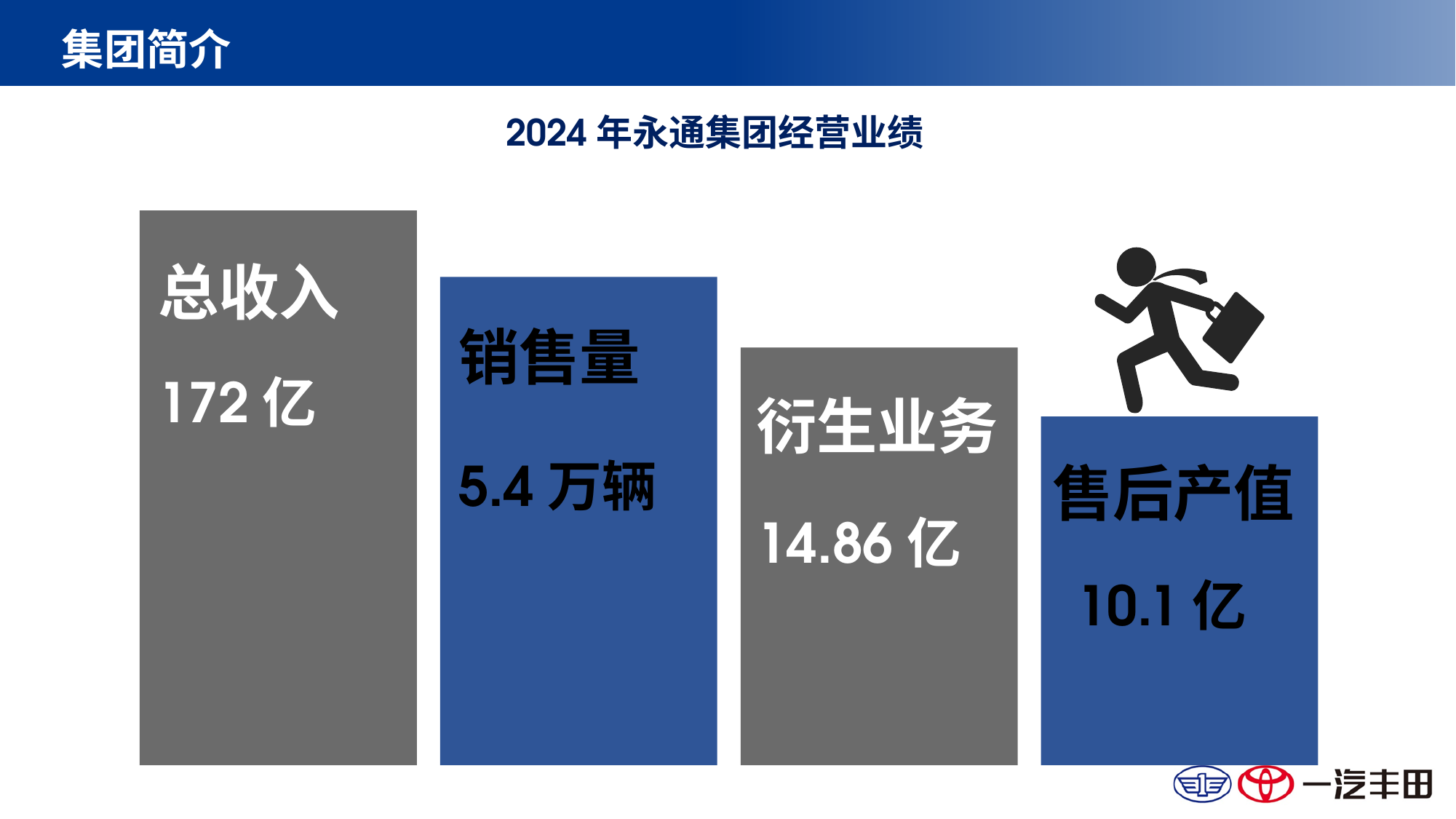

集团简介
2024年永通集团经营业绩

总收入
销售量

172亿

衍生业务

5.4万辆
售后产值
14.86亿
10.1亿